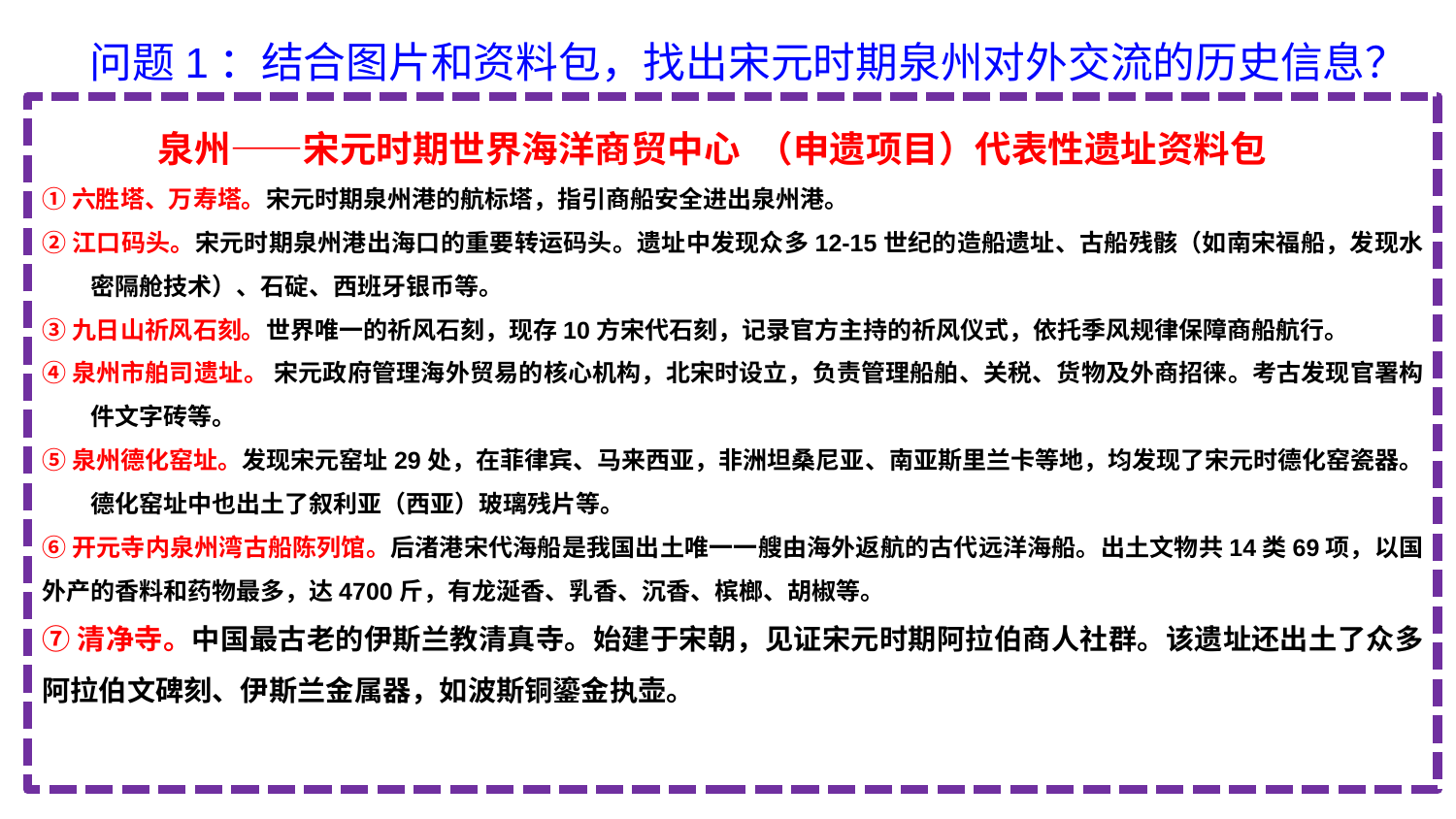

问题1：结合图片和资料包，找出宋元时期泉州对外交流的历史信息？
                泉州——宋元时期世界海洋商贸中心  （申遗项目）代表性遗址资料包
①六胜塔、万寿塔。宋元时期泉州港的航标塔，指引商船安全进出泉州港。
②江口码头。宋元时期泉州港出海口的重要转运码头。遗址中发现众多12-15世纪的造船遗址、古船残骸（如南宋福船，发现水密隔舱技术）、石碇、西班牙银币等。
③九日山祈风石刻。世界唯一的祈风石刻，现存10方宋代石刻，记录官方主持的祈风仪式，依托季风规律保障商船航行。
④泉州市舶司遗址。 宋元政府管理海外贸易的核心机构，北宋时设立，负责管理船舶、关税、货物及外商招徕。考古发现官署构件文字砖等。
⑤泉州德化窑址。发现宋元窑址29处，在菲律宾、马来西亚，非洲坦桑尼亚、南亚斯里兰卡等地，均发现了宋元时德化窑瓷器。德化窑址中也出土了叙利亚（西亚）玻璃残片等。
⑥开元寺内泉州湾古船陈列馆。后渚港宋代海船是我国出土唯一一艘由海外返航的古代远洋海船。出土文物共14类69项，以国外产的香料和药物最多，达4700斤，有龙涎香、乳香、沉香、槟榔、胡椒等。
⑦清净寺。中国最古老的伊斯兰教清真寺。始建于宋朝，见证宋元时期阿拉伯商人社群。该遗址还出土了众多阿拉伯文碑刻、伊斯兰金属器，如波斯铜鎏金执壶。